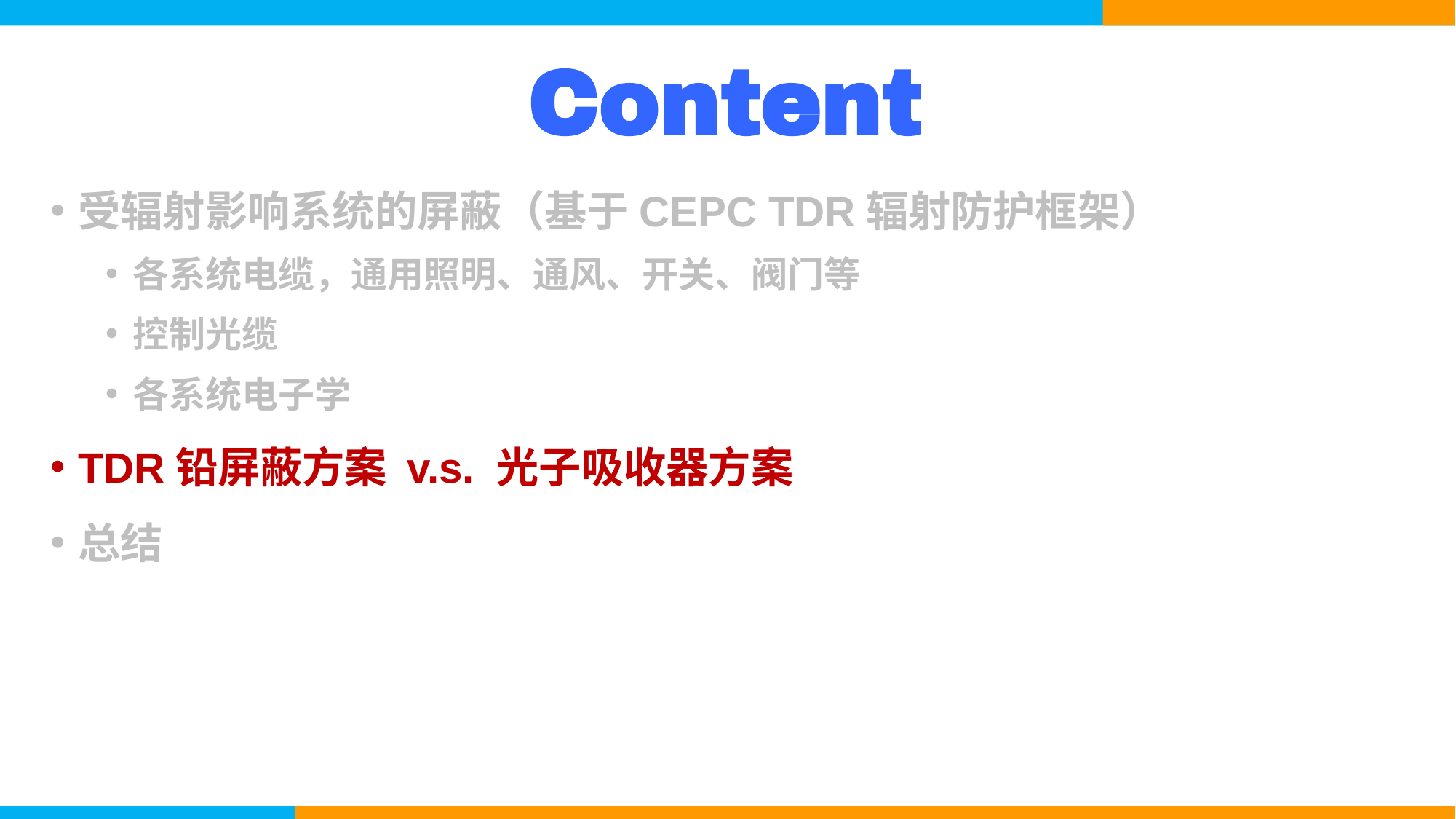

# Content
受辐射影响系统的屏蔽（基于CEPC TDR辐射防护框架）
各系统电缆，通用照明、通风、开关、阀门等
控制光缆
各系统电子学
TDR铅屏蔽方案 v.s. 光子吸收器方案
总结